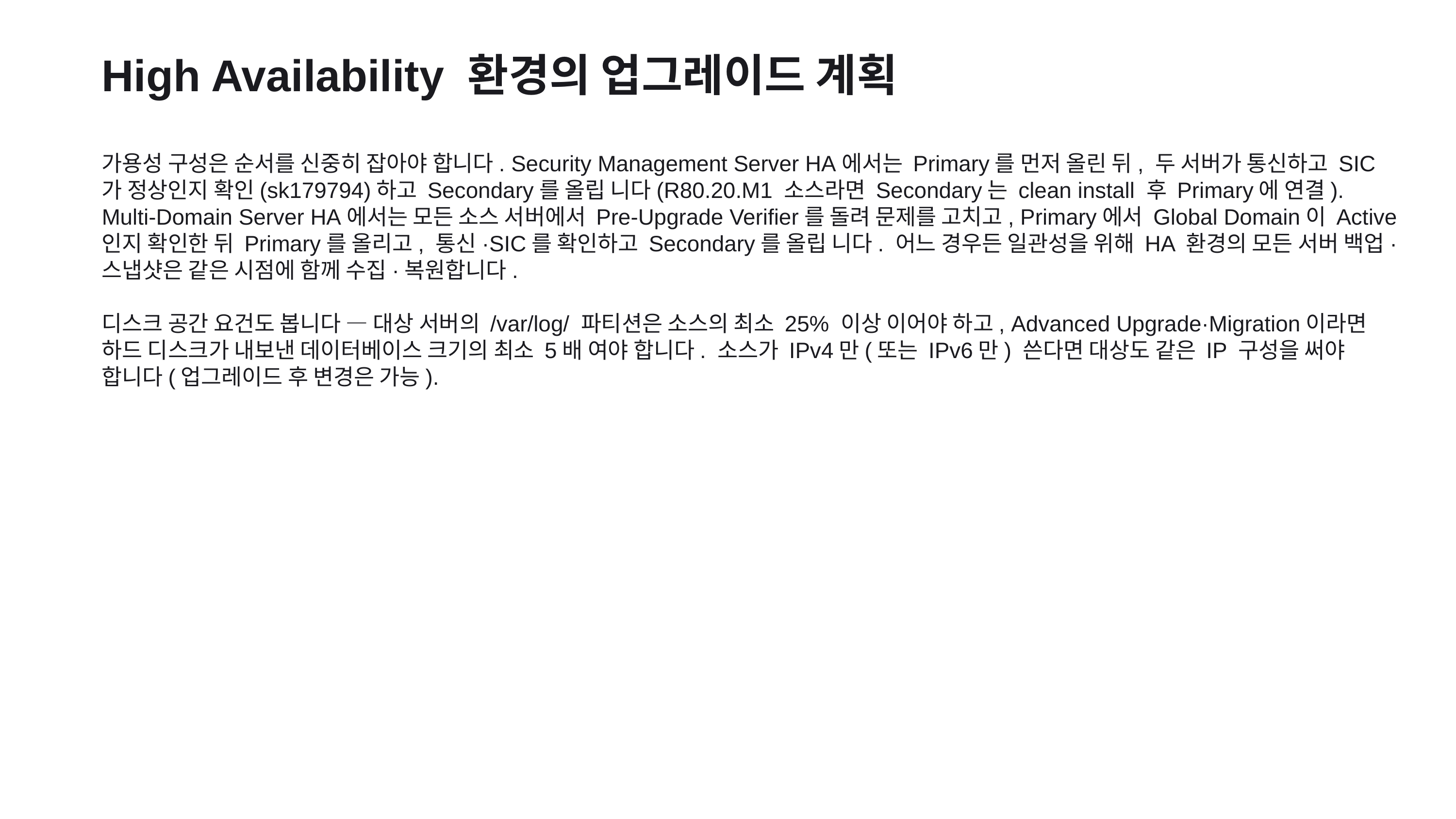

High Availability 환경의 업그레이드 계획
가용성 구성은 순서를 신중히 잡아야 합니다. Security Management Server HA에서는 Primary를 먼저 올린 뒤, 두 서버가 통신하고 SIC가 정상인지 확인(sk179794)하고 Secondary를 올립 니다(R80.20.M1 소스라면 Secondary는 clean install 후 Primary에 연결). Multi-Domain Server HA에서는 모든 소스 서버에서 Pre-Upgrade Verifier를 돌려 문제를 고치고, Primary에서 Global Domain이 Active인지 확인한 뒤 Primary를 올리고, 통신·SIC를 확인하고 Secondary를 올립 니다. 어느 경우든 일관성을 위해 HA 환경의 모든 서버 백업·스냅샷은 같은 시점에 함께 수집·복원합니다.

디스크 공간 요건도 봅니다 — 대상 서버의 /var/log/ 파티션은 소스의 최소 25% 이상 이어야 하고, Advanced Upgrade·Migration이라면 하드 디스크가 내보낸 데이터베이스 크기의 최소 5배 여야 합니다. 소스가 IPv4만(또는 IPv6만) 쓴다면 대상도 같은 IP 구성을 써야 합니다(업그레이드 후 변경은 가능).